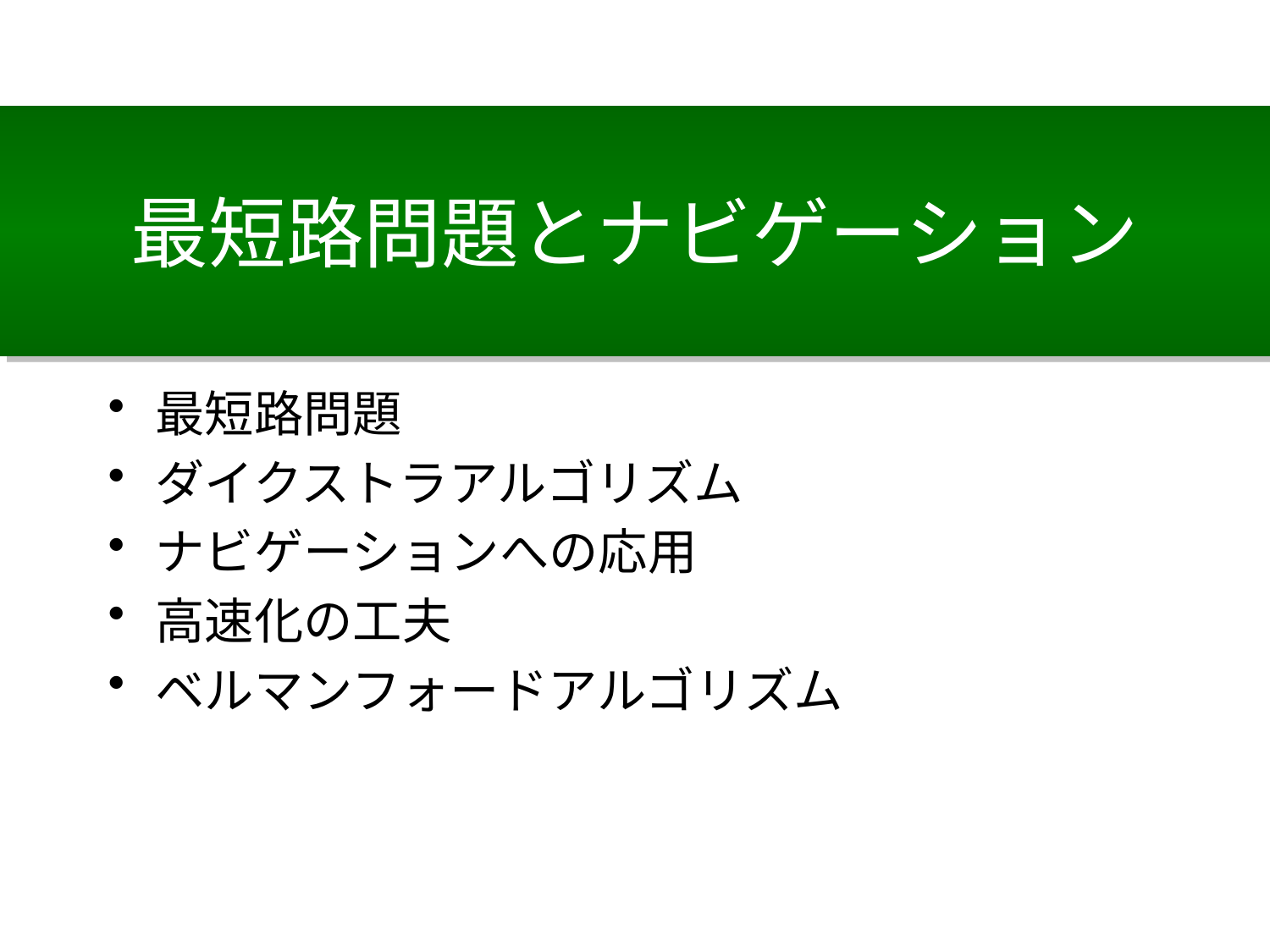

# 最短路問題とナビゲーション
最短路問題
ダイクストラアルゴリズム
ナビゲーションへの応用
高速化の工夫
ベルマンフォードアルゴリズム